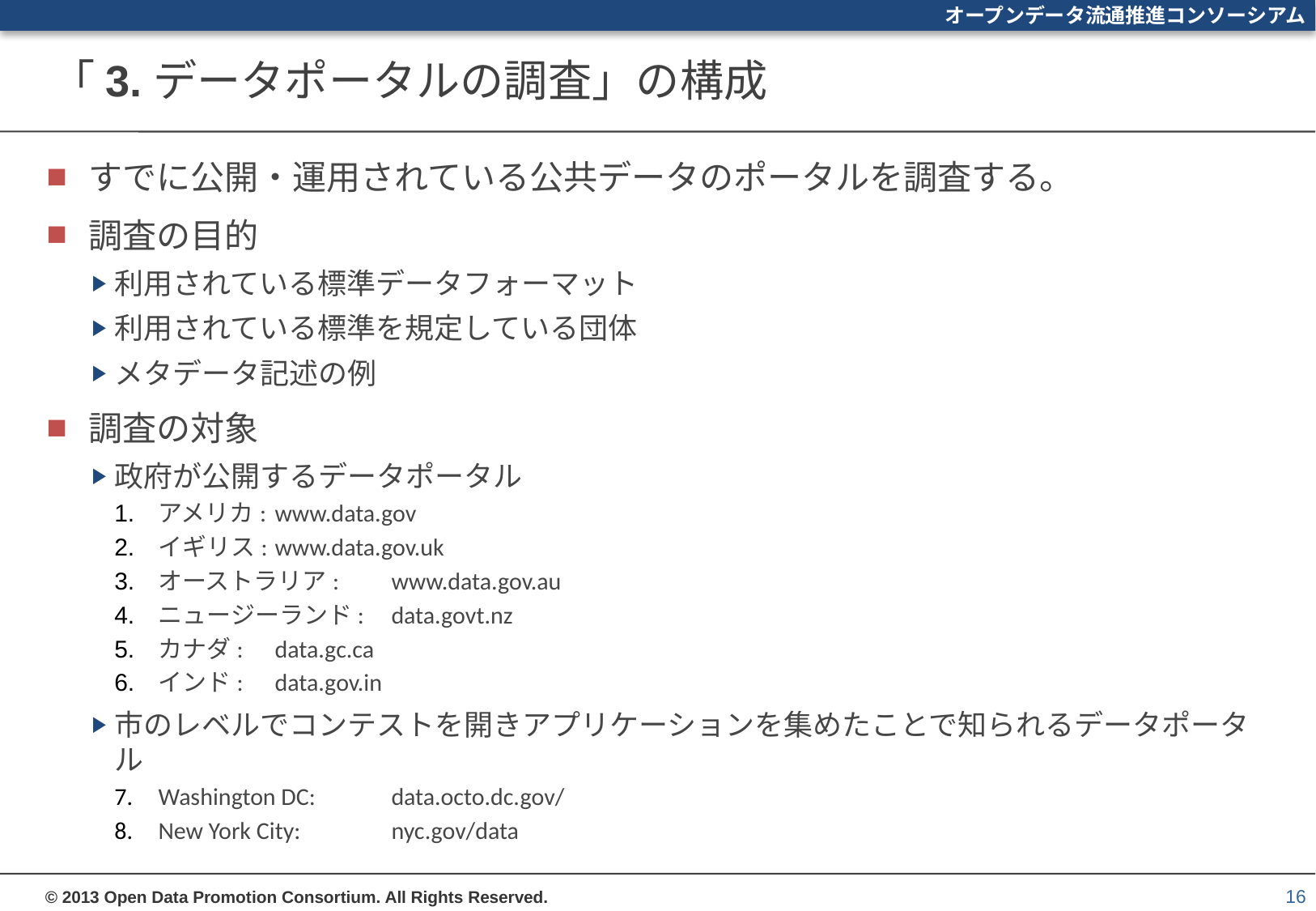

# 「3.データポータルの調査」の構成
すでに公開・運用されている公共データのポータルを調査する。
調査の目的
利用されている標準データフォーマット
利用されている標準を規定している団体
メタデータ記述の例
調査の対象
政府が公開するデータポータル
アメリカ:		www.data.gov
イギリス:		www.data.gov.uk
オーストラリア:	www.data.gov.au
ニュージーランド:	data.govt.nz
カナダ:		data.gc.ca
インド:		data.gov.in
市のレベルでコンテストを開きアプリケーションを集めたことで知られるデータポータル
Washington DC:	data.octo.dc.gov/
New York City:	nyc.gov/data
16